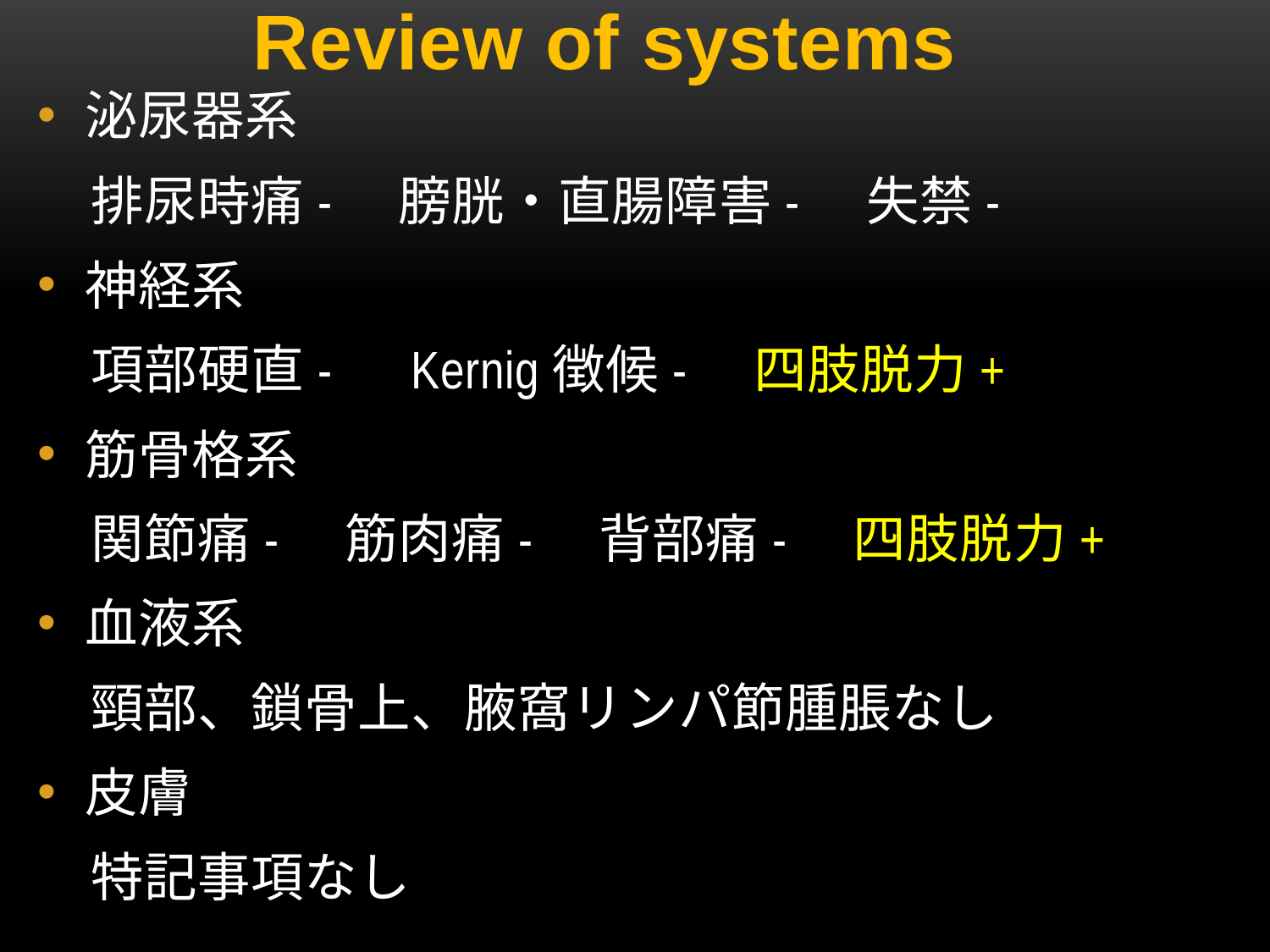

Review of systems
泌尿器系
　排尿時痛-　膀胱・直腸障害-　失禁-
神経系
　項部硬直-　Kernig徴候-　四肢脱力+
筋骨格系
　関節痛-　筋肉痛-　背部痛-　四肢脱力+
血液系
　頸部、鎖骨上、腋窩リンパ節腫脹なし
皮膚
　特記事項なし